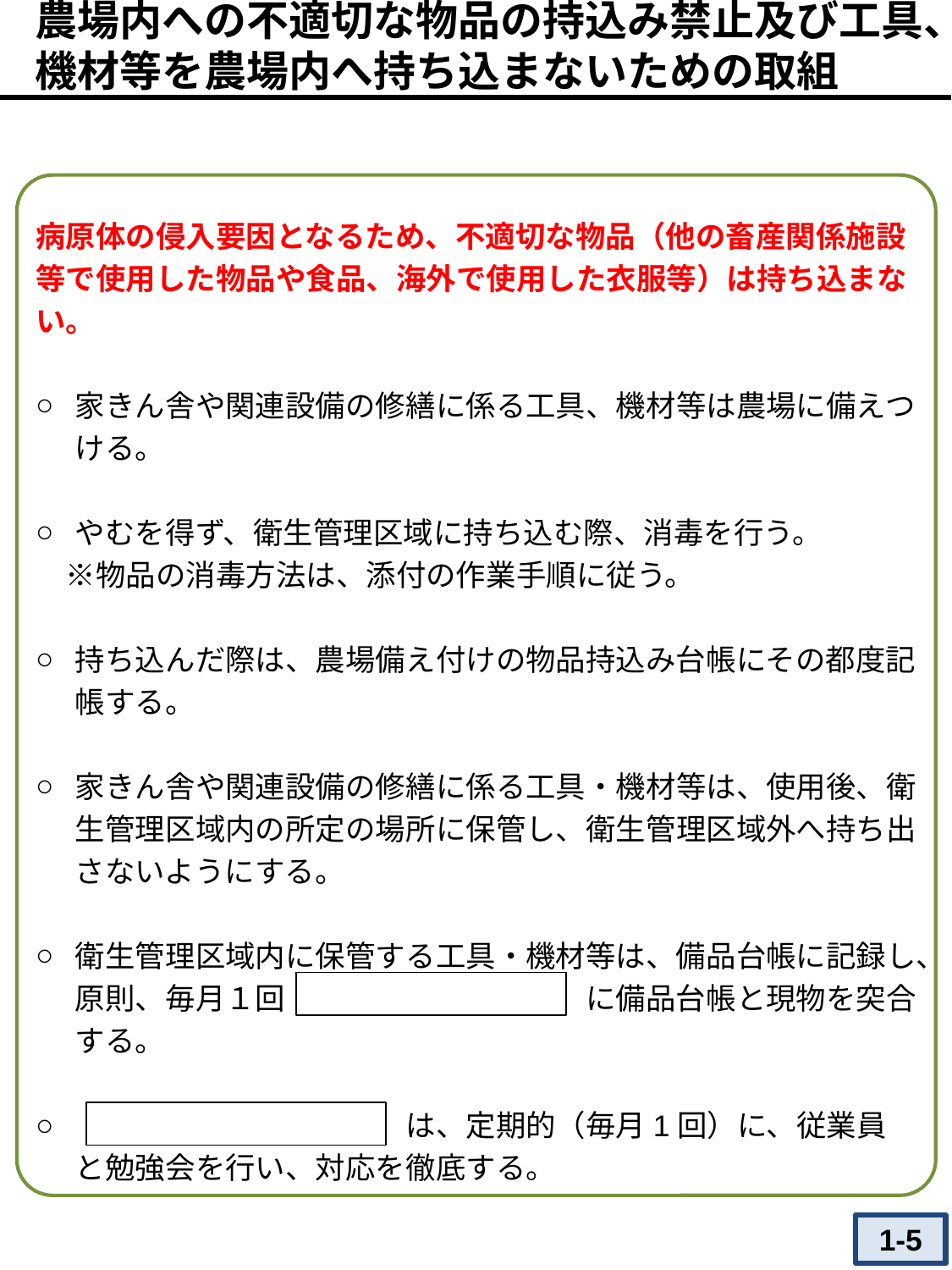

農場内への不適切な物品の持込み禁止及び工具、機材等を農場内へ持ち込まないための取組

病原体の侵入要因となるため、不適切な物品（他の畜産関係施設等で使用した物品や食品、海外で使用した衣服等）は持ち込まない。

家きん舎や関連設備の修繕に係る工具、機材等は農場に備えつける。

やむを得ず、衛生管理区域に持ち込む際、消毒を行う。
　※物品の消毒方法は、添付の作業手順に従う。

持ち込んだ際は、農場備え付けの物品持込み台帳にその都度記帳する。

家きん舎や関連設備の修繕に係る工具・機材等は、使用後、衛生管理区域内の所定の場所に保管し、衛生管理区域外へ持ち出さないようにする。

衛生管理区域内に保管する工具・機材等は、備品台帳に記録し、原則、毎月１回　　　　　　　　　　に備品台帳と現物を突合する。

　　　　　　　　　　　は、定期的（毎月1回）に、従業員と勉強会を行い、対応を徹底する。

1-5